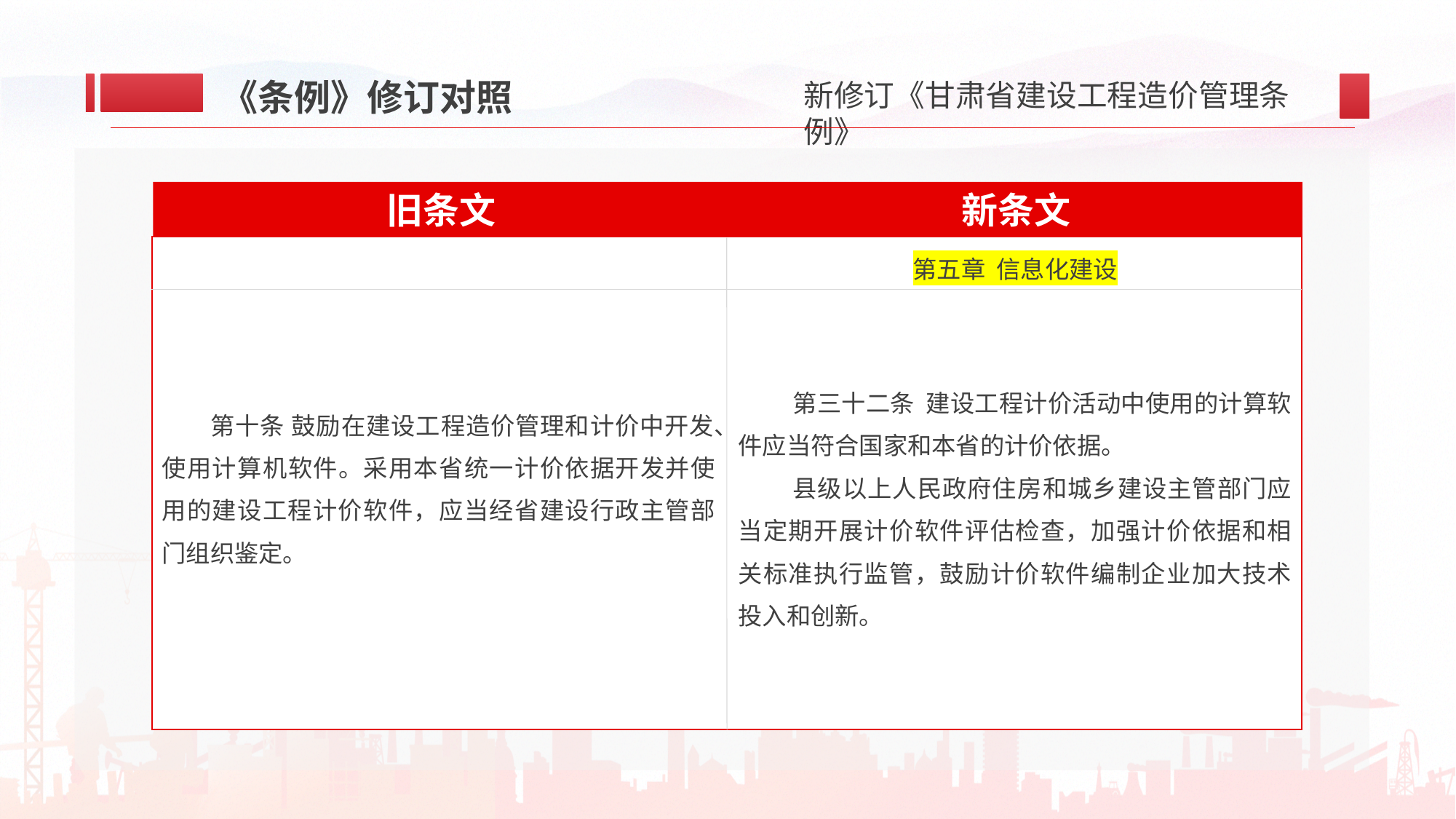

《条例》修订对照
新条文
旧条文

第三十二条  建设工程计价活动中使用的计算软件应当符合国家和本省的计价依据。
县级以上人民政府住房和城乡建设主管部门应当定期开展计价软件评估检查，加强计价依据和相关标准执行监管，鼓励计价软件编制企业加大技术投入和创新。
第五章  信息化建设

第十条 鼓励在建设工程造价管理和计价中开发、使用计算机软件。采用本省统一计价依据开发并使用的建设工程计价软件，应当经省建设行政主管部门组织鉴定。